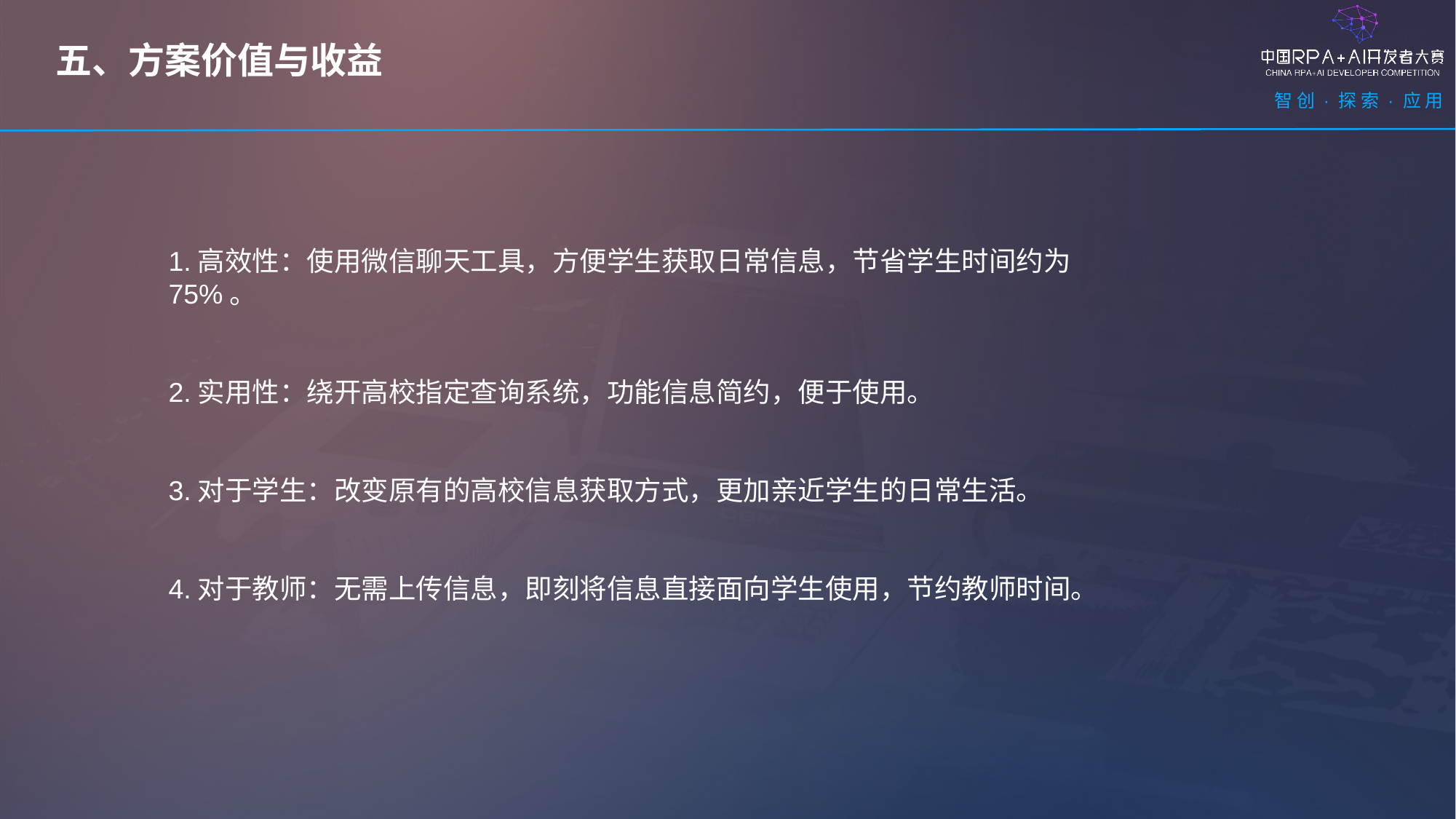

五、方案价值与收益
1.高效性：使用微信聊天工具，方便学生获取日常信息，节省学生时间约为75%。

2.实用性：绕开高校指定查询系统，功能信息简约，便于使用。

3.对于学生：改变原有的高校信息获取方式，更加亲近学生的日常生活。

4.对于教师：无需上传信息，即刻将信息直接面向学生使用，节约教师时间。